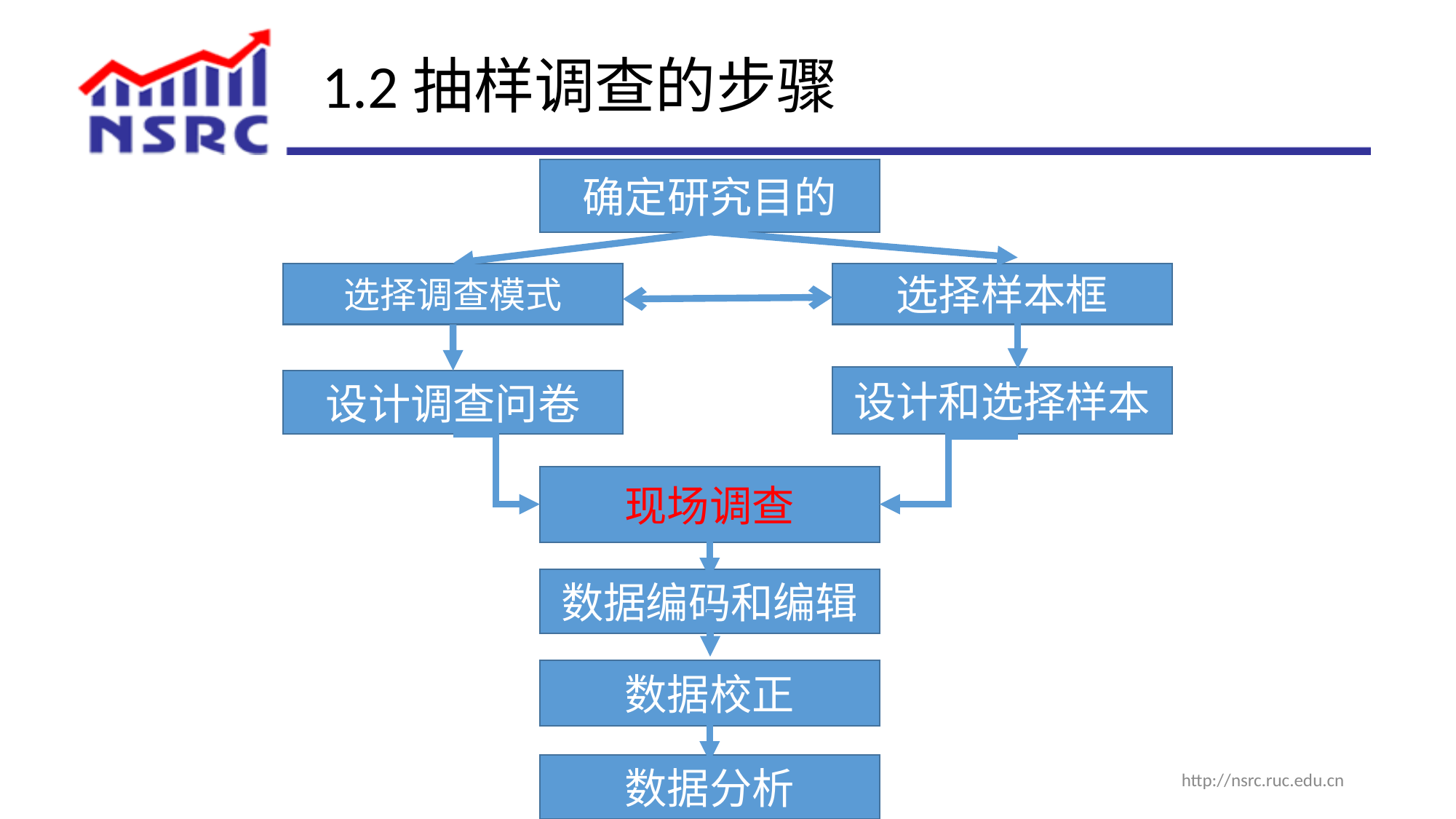

# 1.2抽样调查的步骤
确定研究目的
选择调查模式
选择样本框
设计和选择样本
设计调查问卷
现场调查
数据编码和编辑
数据校正
数据分析